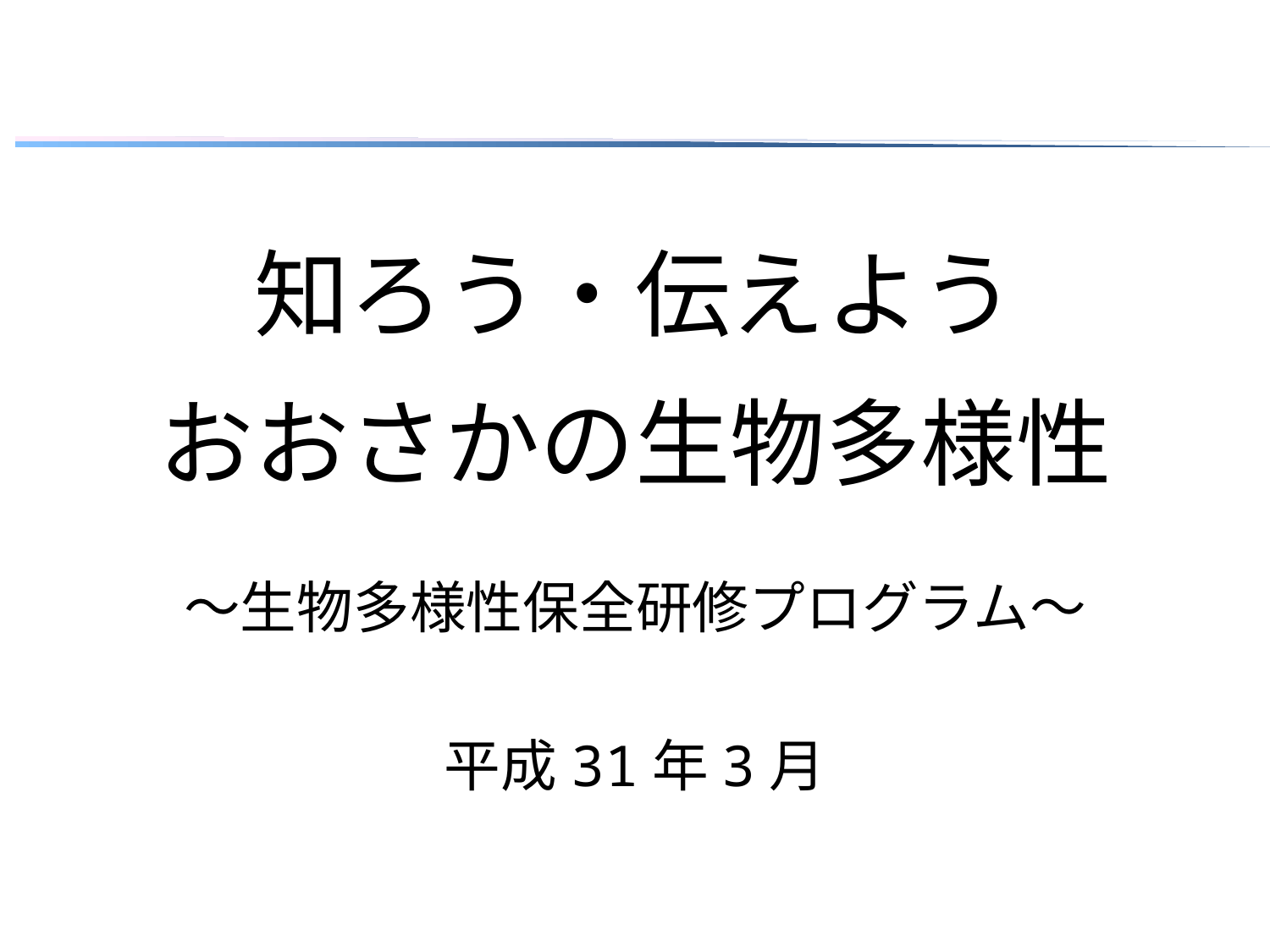

# 知ろう・伝えよう おおさかの生物多様性
～生物多様性保全研修プログラム～

平成31年3月